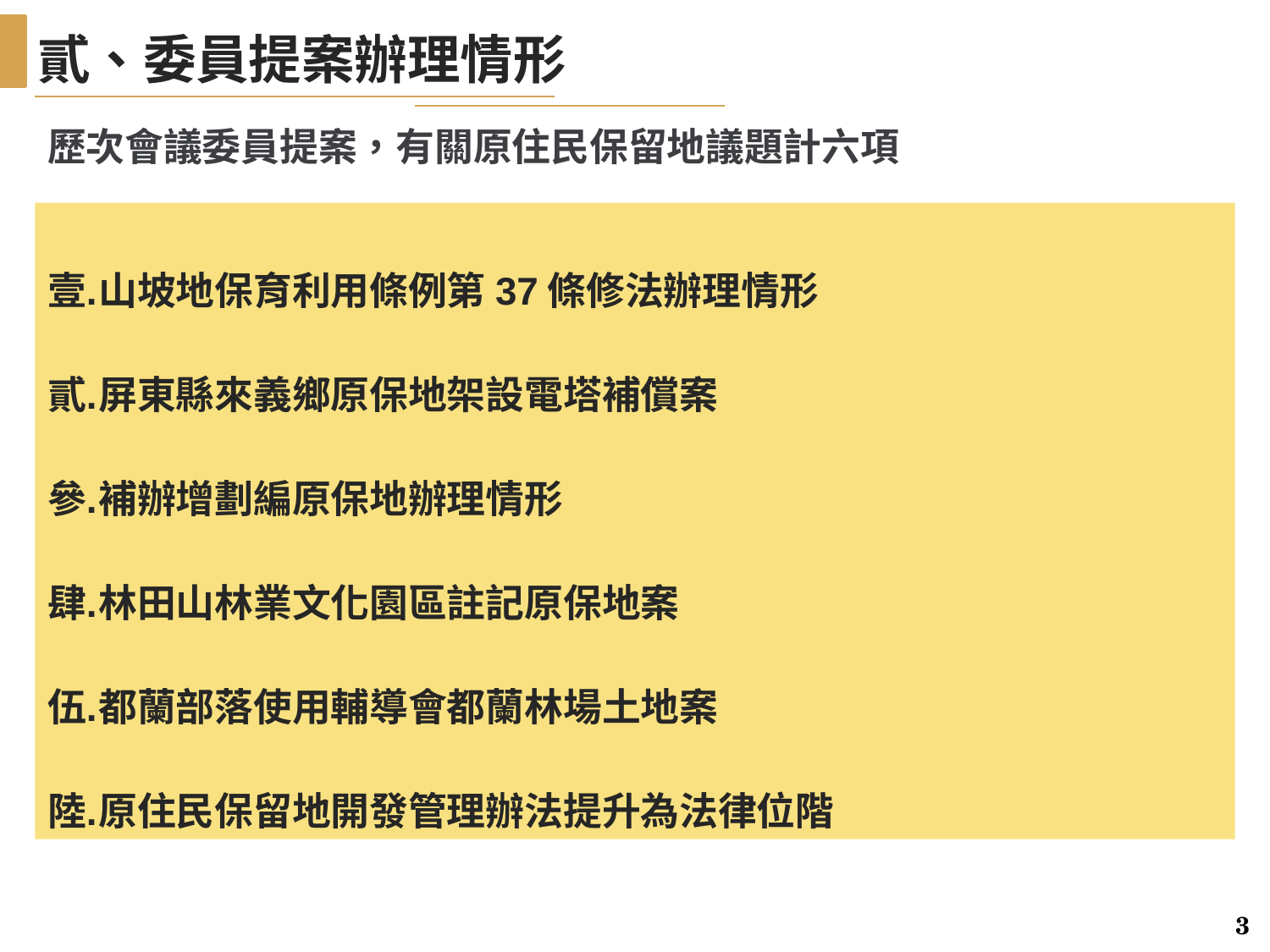

貳、委員提案辦理情形
歷次會議委員提案，有關原住民保留地議題計六項
山坡地保育利用條例第37條修法辦理情形
屏東縣來義鄉原保地架設電塔補償案
補辦增劃編原保地辦理情形
林田山林業文化園區註記原保地案
都蘭部落使用輔導會都蘭林場土地案
原住民保留地開發管理辦法提升為法律位階
3